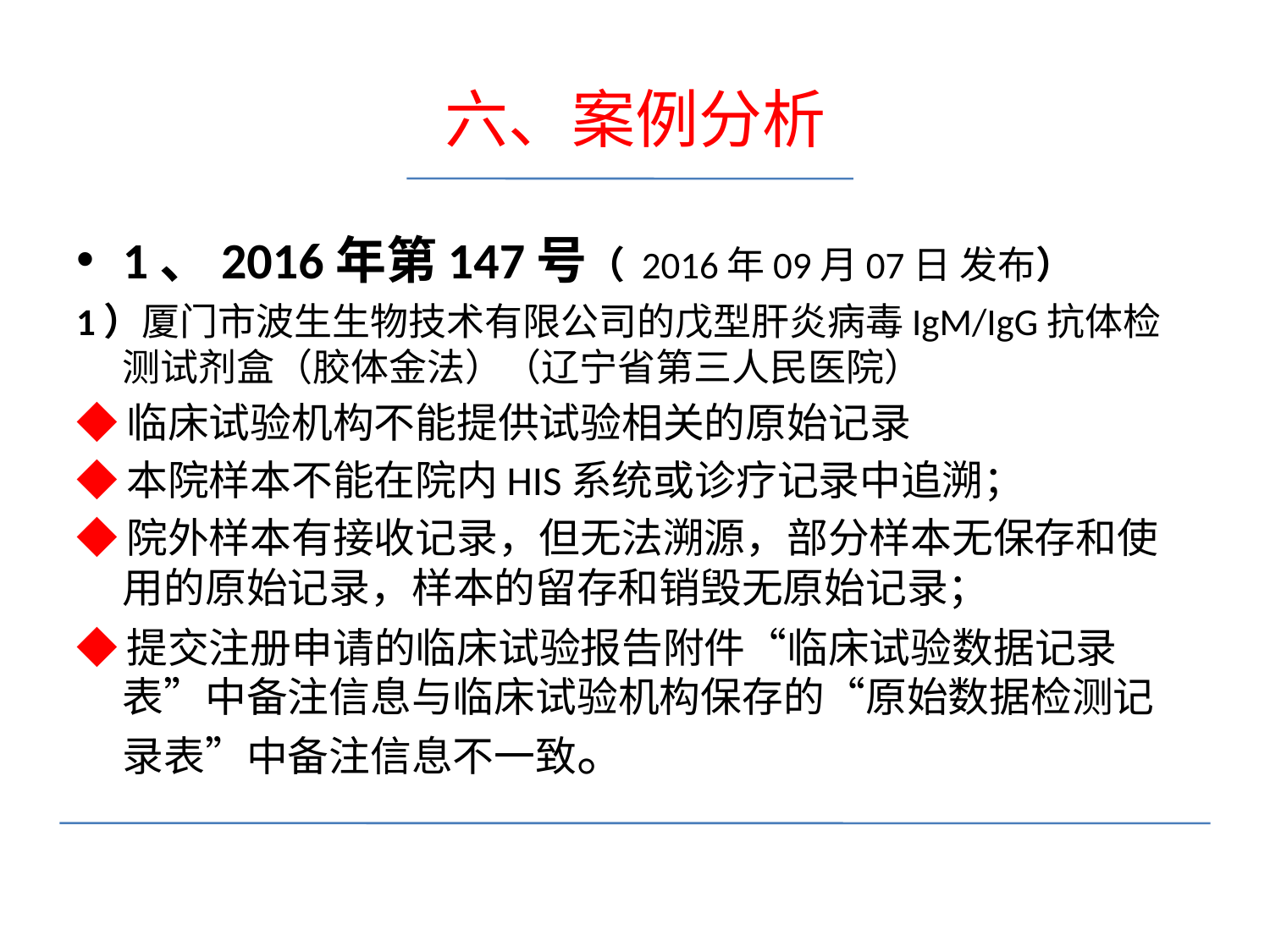

# 六、案例分析
1、2016年第147号（ 2016年09月07日 发布）
1）厦门市波生生物技术有限公司的戊型肝炎病毒IgM/IgG抗体检测试剂盒（胶体金法）（辽宁省第三人民医院）
◆临床试验机构不能提供试验相关的原始记录
◆本院样本不能在院内HIS系统或诊疗记录中追溯；
◆院外样本有接收记录，但无法溯源，部分样本无保存和使用的原始记录，样本的留存和销毁无原始记录；
◆提交注册申请的临床试验报告附件“临床试验数据记录表”中备注信息与临床试验机构保存的“原始数据检测记录表”中备注信息不一致。